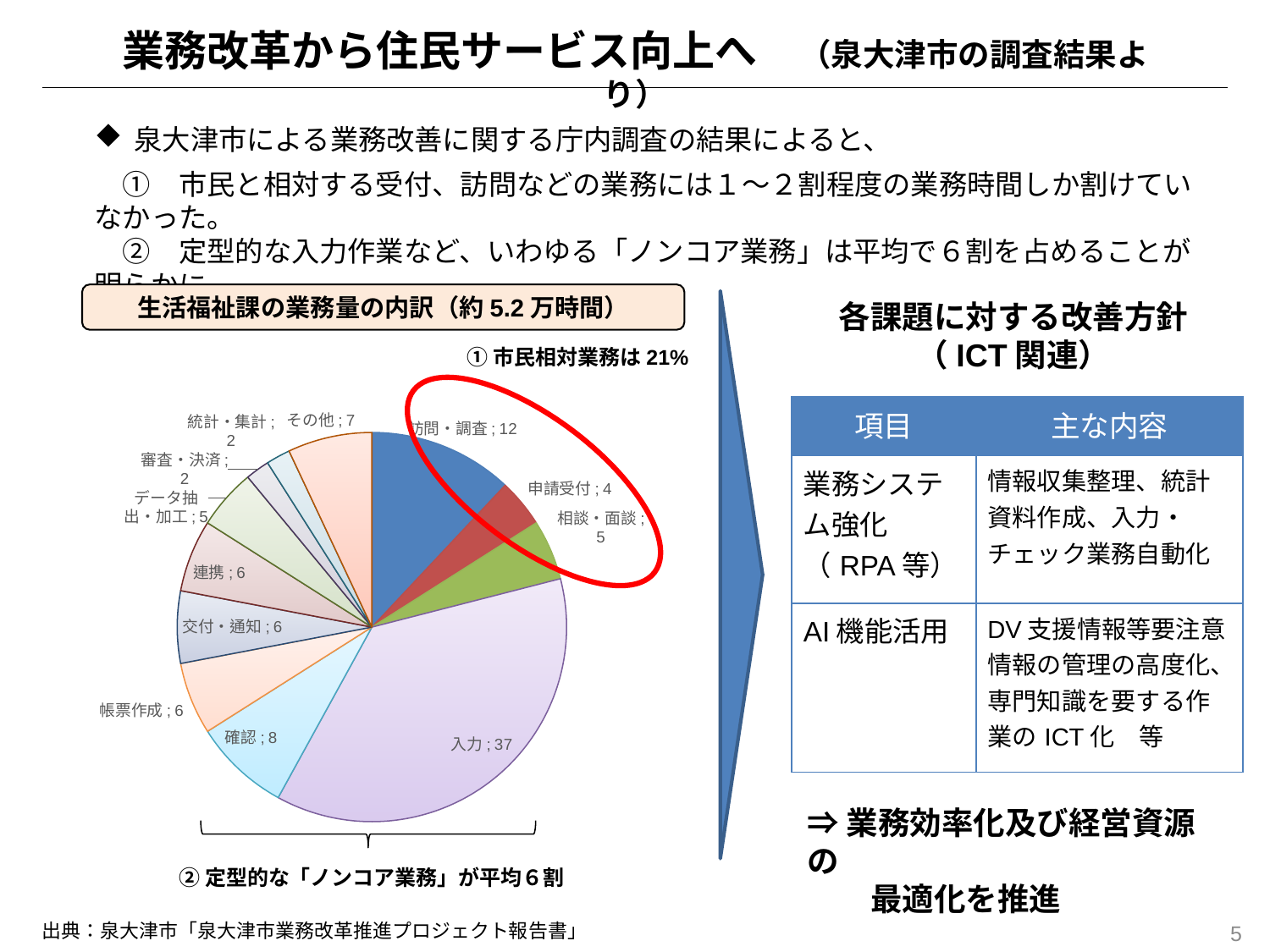

業務改革から住民サービス向上へ　（泉大津市の調査結果より）
泉大津市による業務改善に関する庁内調査の結果によると、

　①　市民と相対する受付、訪問などの業務には１～２割程度の業務時間しか割けていなかった。
　②　定型的な入力作業など、いわゆる「ノンコア業務」は平均で６割を占めることが明らかに。
生活福祉課の業務量の内訳（約5.2万時間）
各課題に対する改善方針
（ICT関連）
①市民相対業務は21%

### Chart

| Category | 売上高 |
|---|---|
| 訪問・調査 | 12.0 |
| 申請受付 | 4.0 |
| 相談・面談 | 5.0 |
| 入力 | 37.0 |
| 確認 | 8.0 |
| 帳票作成 | 6.0 |
| 交付・通知 | 6.0 |
| 連携 | 6.0 |
| データ抽出・加工 | 5.0 |
| 審査・決済 | 2.0 |
| 統計・集計 | 2.0 |
| その他 | 7.0 |
| 項目 | 主な内容 |
| --- | --- |
| 業務システム強化 （RPA等） | 情報収集整理、統計資料作成、入力・チェック業務自動化 |
| AI機能活用 | DV支援情報等要注意情報の管理の高度化、専門知識を要する作業のICT化　等 |

⇒業務効率化及び経営資源の
　　最適化を推進
②定型的な「ノンコア業務」が平均６割
5
出典：泉大津市「泉大津市業務改革推進プロジェクト報告書」